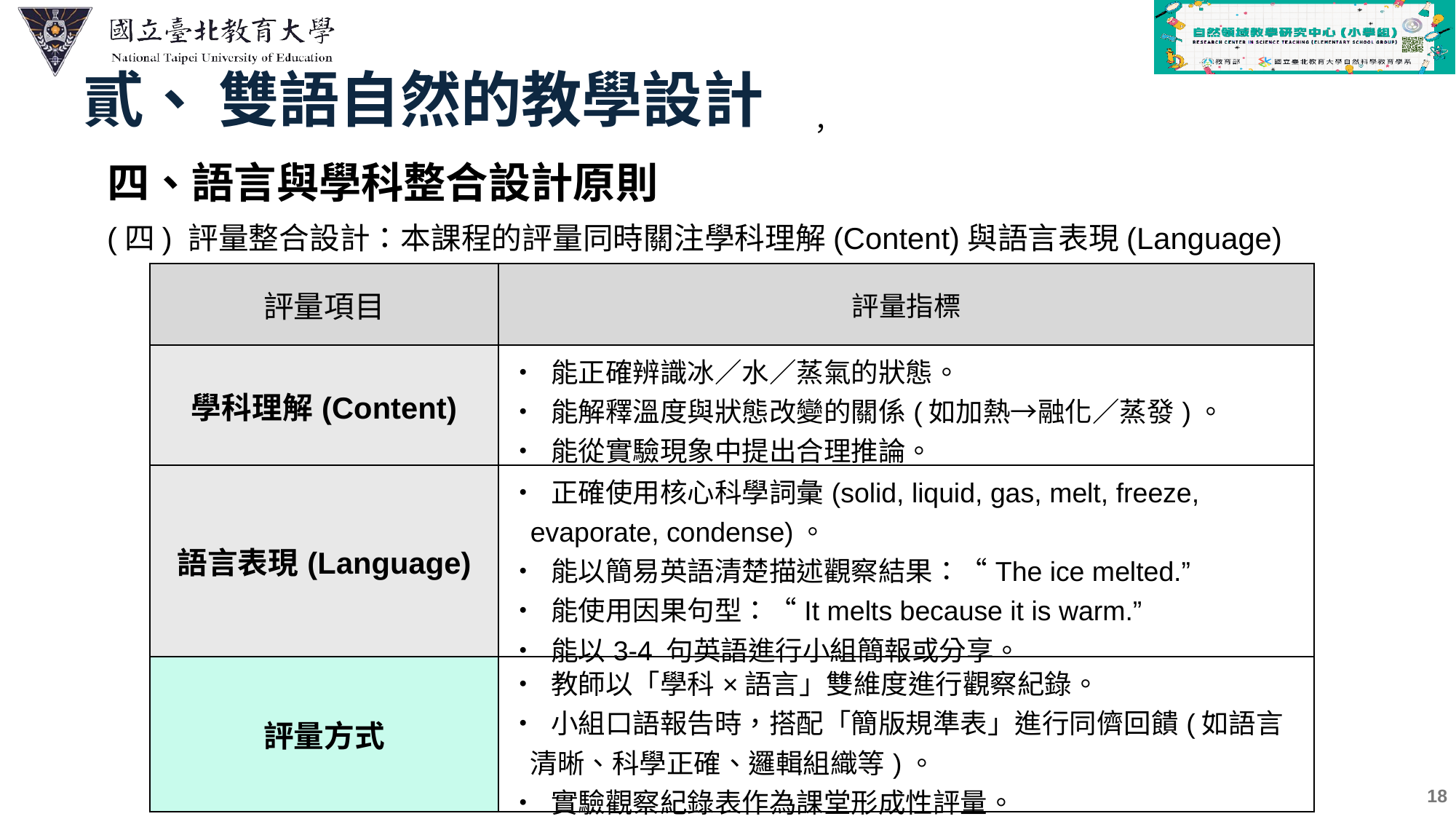

貳、 雙語自然的教學設計
，
四、語言與學科整合設計原則
(四) 評量整合設計：本課程的評量同時關注學科理解(Content)與語言表現(Language)
| 評量項目 | 評量指標 |
| --- | --- |
| 學科理解(Content) | • 能正確辨識冰／水／蒸氣的狀態。 • 能解釋溫度與狀態改變的關係(如加熱→融化／蒸發)。 • 能從實驗現象中提出合理推論。 |
| 語言表現(Language) | • 正確使用核心科學詞彙(solid, liquid, gas, melt, freeze, evaporate, condense)。 • 能以簡易英語清楚描述觀察結果：“The ice melted.” • 能使用因果句型：“It melts because it is warm.” • 能以3-4 句英語進行小組簡報或分享。 |
| 評量方式 | • 教師以「學科×語言」雙維度進行觀察紀錄。 • 小組口語報告時，搭配「簡版規準表」進行同儕回饋(如語言清晰、科學正確、邏輯組織等)。 • 實驗觀察紀錄表作為課堂形成性評量。 |
| --- | --- |
18